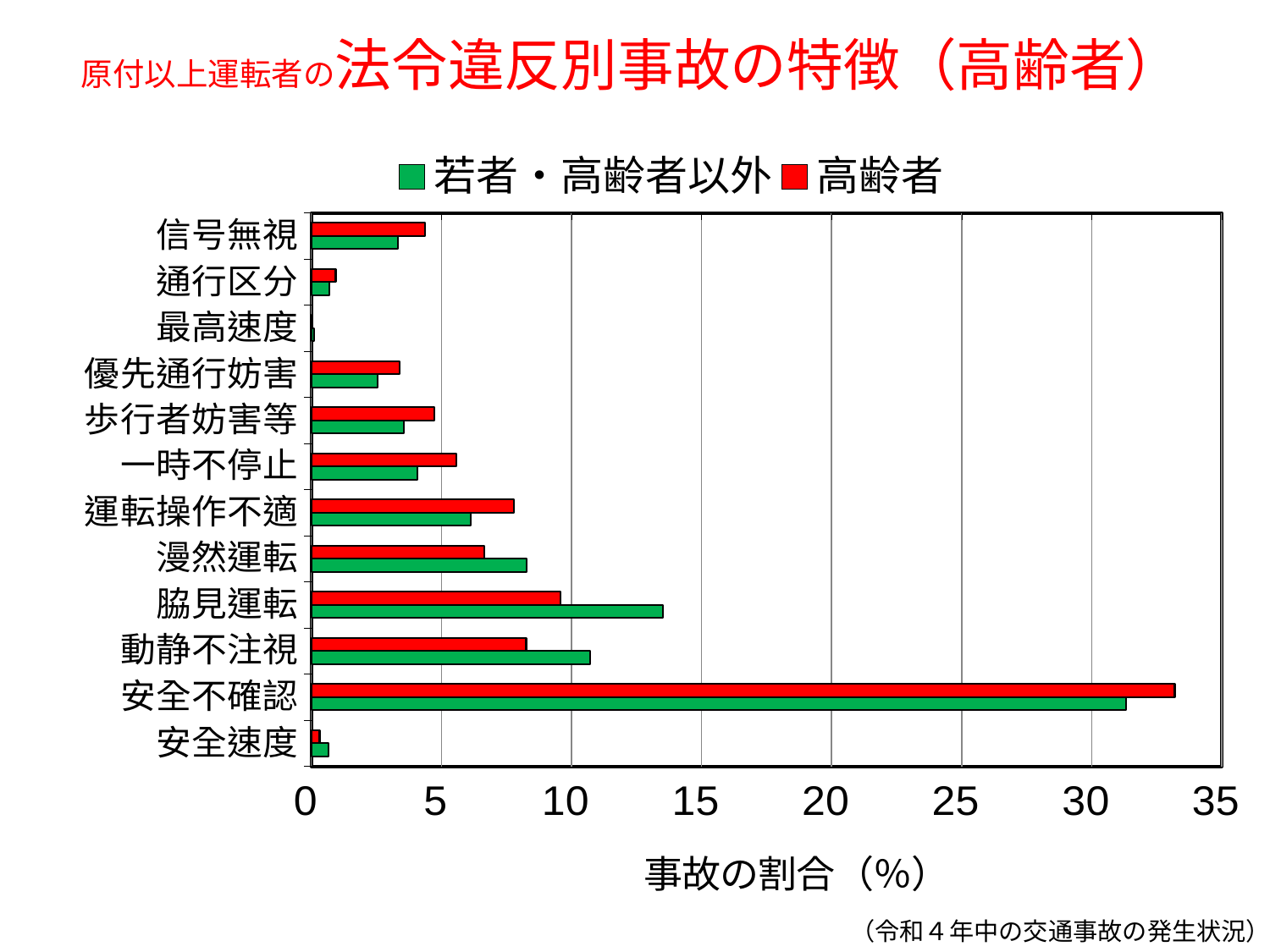

# 原付以上運転者の法令違反別事故の特徴（高齢者）

### Chart

| Category | 高齢者 | 若者・高齢者以外 |
|---|---|---|
| 信号無視 | 4.38031511149759 | 3.3177693393141903 |
| 通行区分 | 0.9314801986764728 | 0.6912019456904562 |
| 最高速度 | 0.039794248994089815 | 0.0940722980026845 |
| 優先通行妨害 | 3.3869327477191997 | 2.547982608097101 |
| 歩行者妨害等 | 4.732567908148978 | 3.560407034772334 |
| 一時不停止 | 5.562351692729443 | 4.076657450640724 |
| 運転操作不適 | 7.776091025659921 | 6.122156320625925 |
| 漫然運転 | 6.642691859865289 | 8.26975805063843 |
| 脇見運転 | 9.57420153576324 | 13.51428866428809 |
| 動静不注視 | 8.255095874662855 | 10.71104890612273 |
| 安全不確認 | 33.19282524429247 | 31.332384962198994 |
| 安全速度 | 0.3154062698050082 | 0.6487546892746108 |
（令和４年中の交通事故の発生状況）